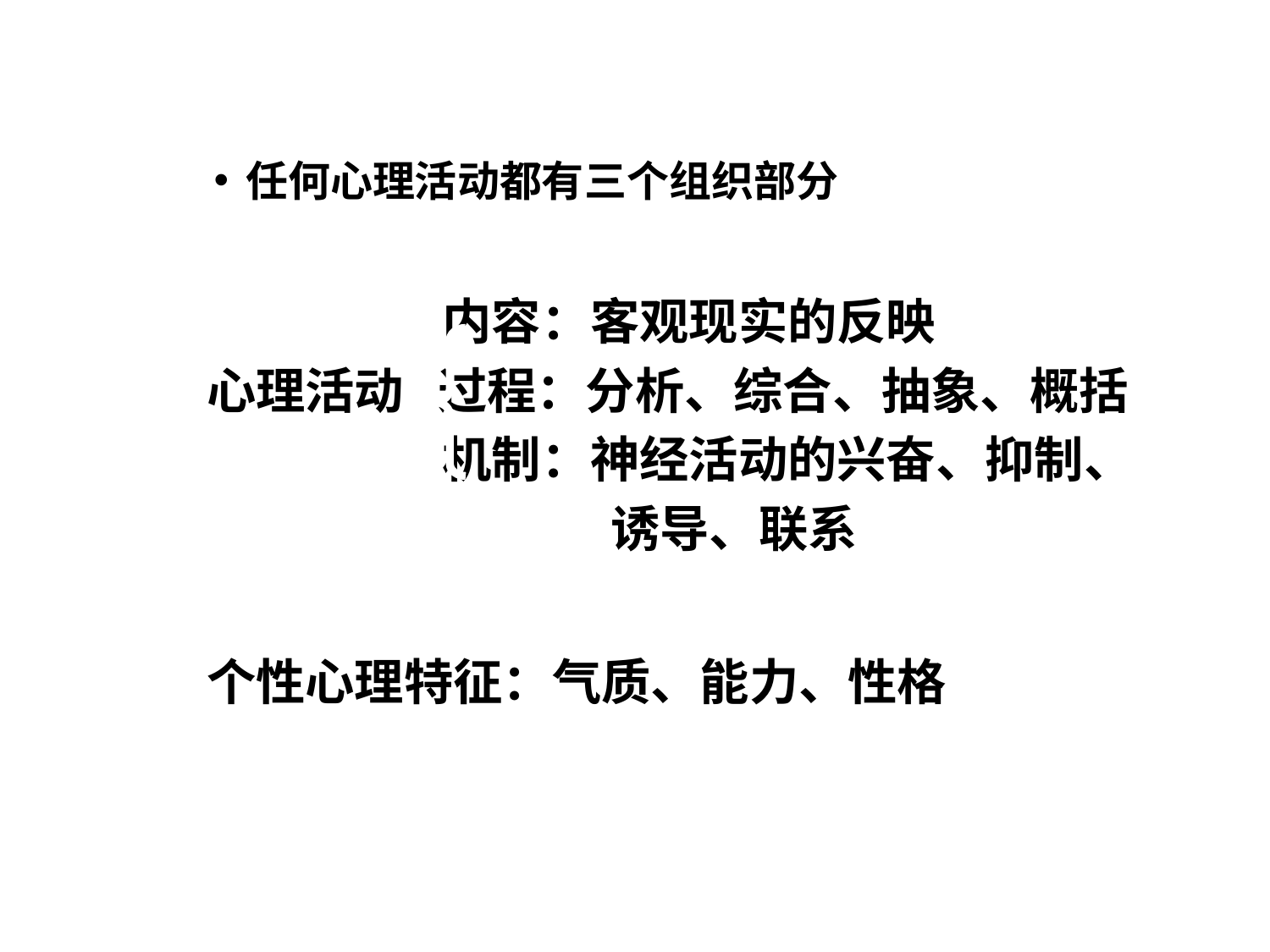

任何心理活动都有三个组织部分

                         内容：客观现实的反映
    心理活动   过程：分析、综合、抽象、概括
                         机制：神经活动的兴奋、抑制、
                                        诱导、联系

    个性心理特征：气质、能力、性格